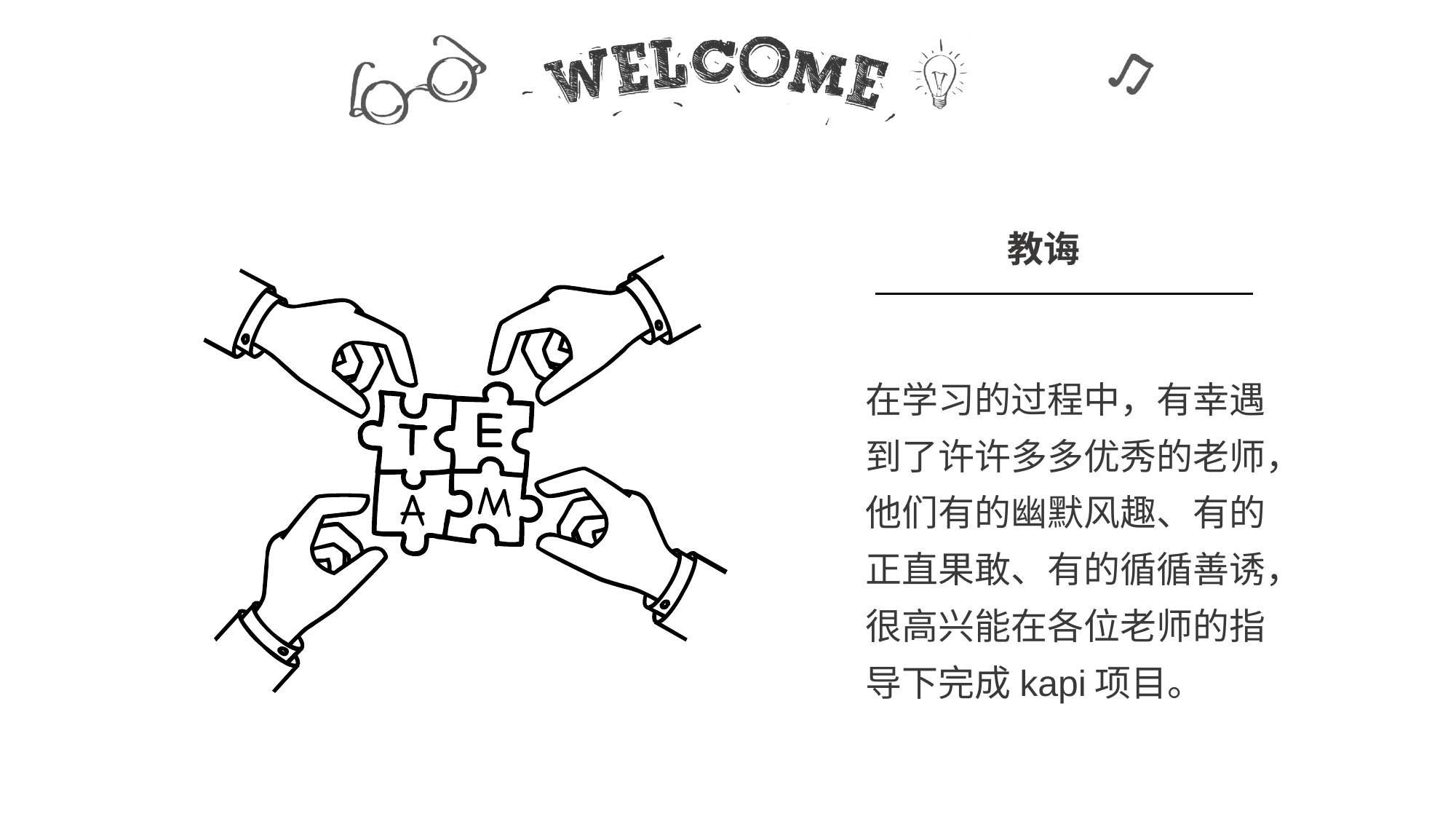

教诲

在学习的过程中，有幸遇到了许许多多优秀的老师，他们有的幽默风趣、有的正直果敢、有的循循善诱，很高兴能在各位老师的指导下完成kapi项目。